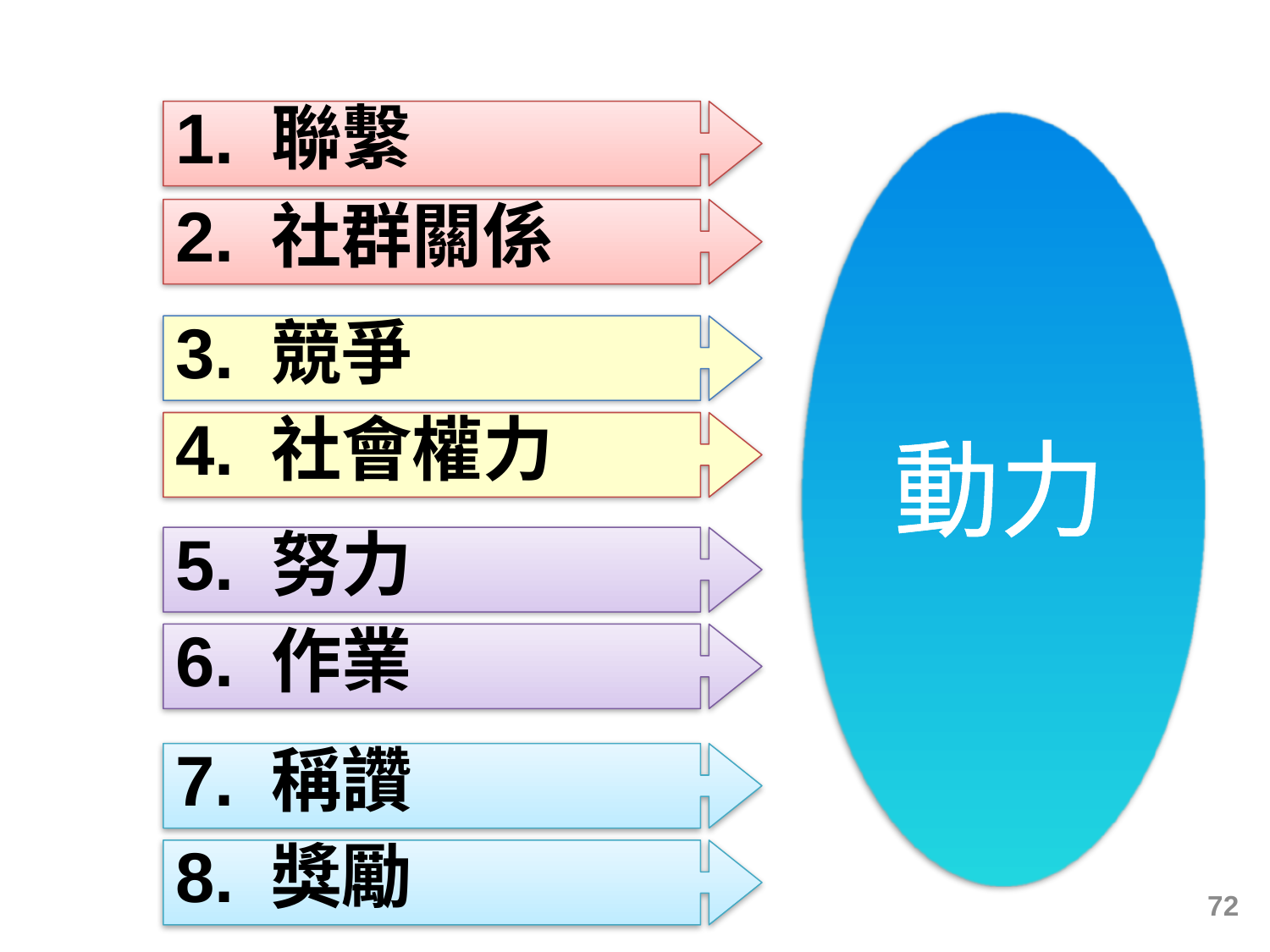

動力, 小學
1. 聯繫

2. 社群關係
3. 競爭
4. 社會權力
動力
5. 努力
6. 作業
7. 稱讚
8. 獎勵
72